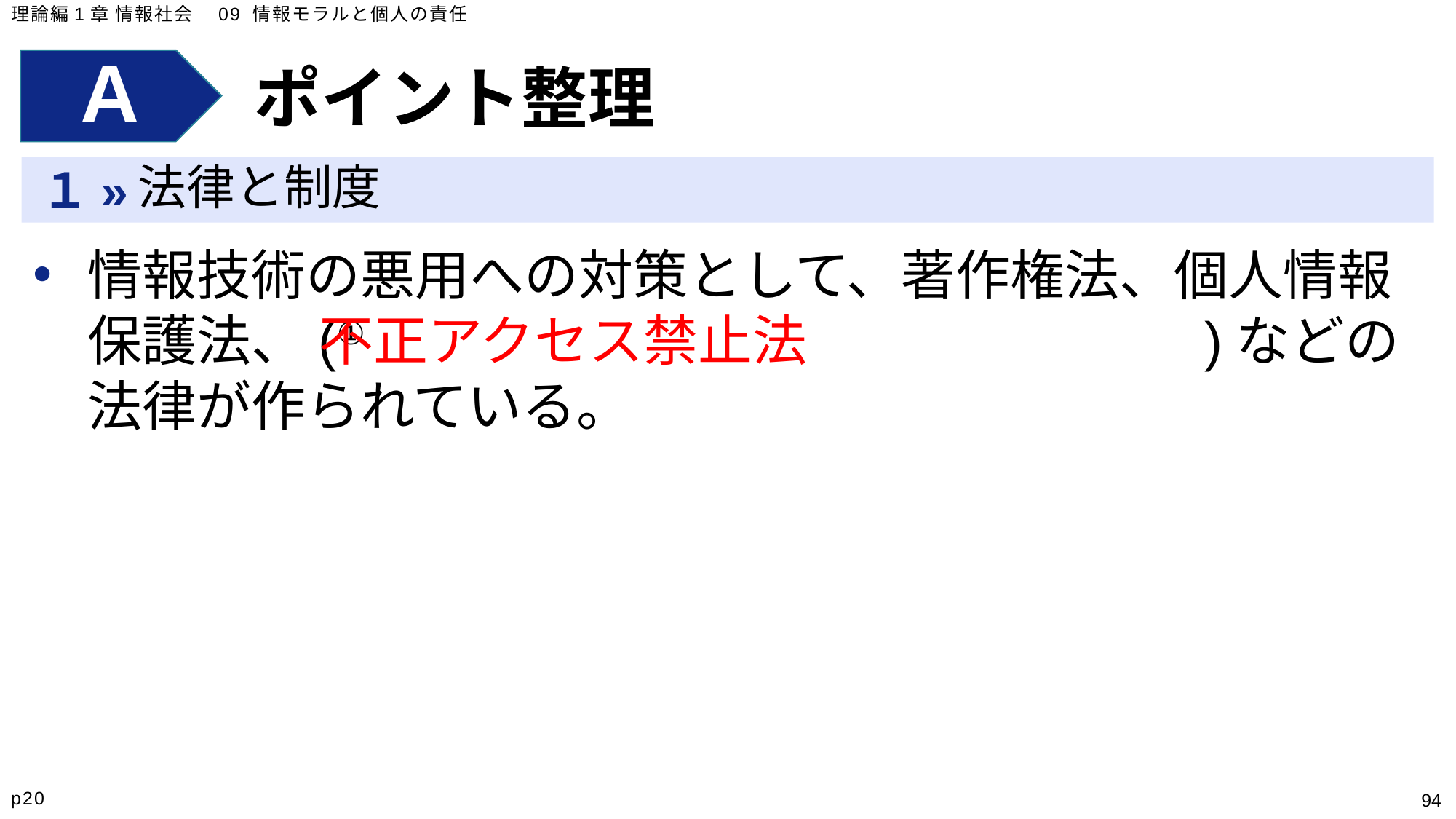

理論編1章 情報社会　09 情報モラルと個人の責任
ポイント整理
法律と制度
情報技術の悪用への対策として、著作権法、個人情報保護法、(①　　　　　　　　　　　　　　　)などの法律が作られている。
不正アクセス禁止法
p20
94